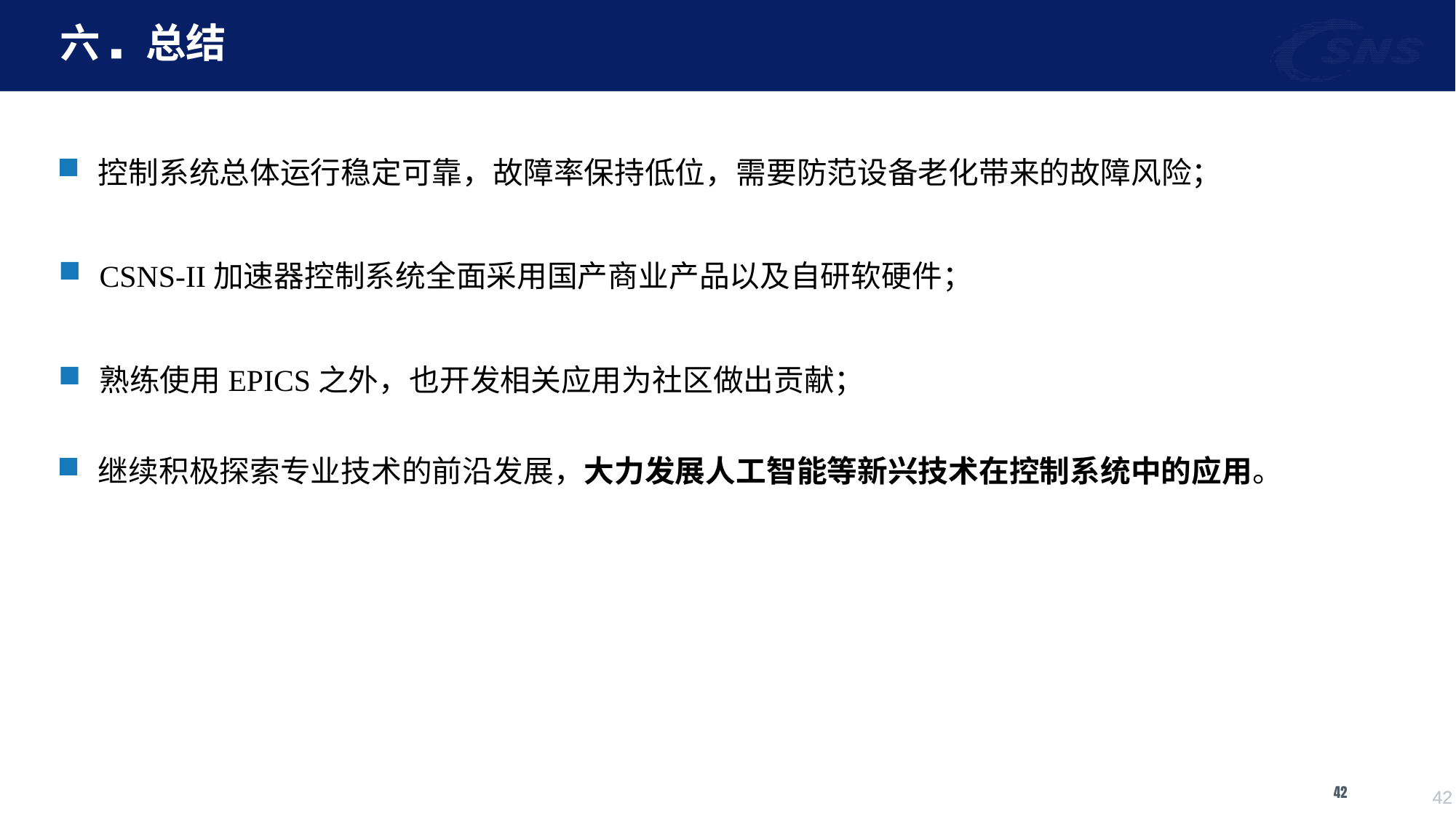

# 六. 总结
控制系统总体运行稳定可靠，故障率保持低位，需要防范设备老化带来的故障风险；
CSNS-II加速器控制系统全面采用国产商业产品以及自研软硬件；
熟练使用EPICS之外，也开发相关应用为社区做出贡献；
继续积极探索专业技术的前沿发展，大力发展人工智能等新兴技术在控制系统中的应用。
42